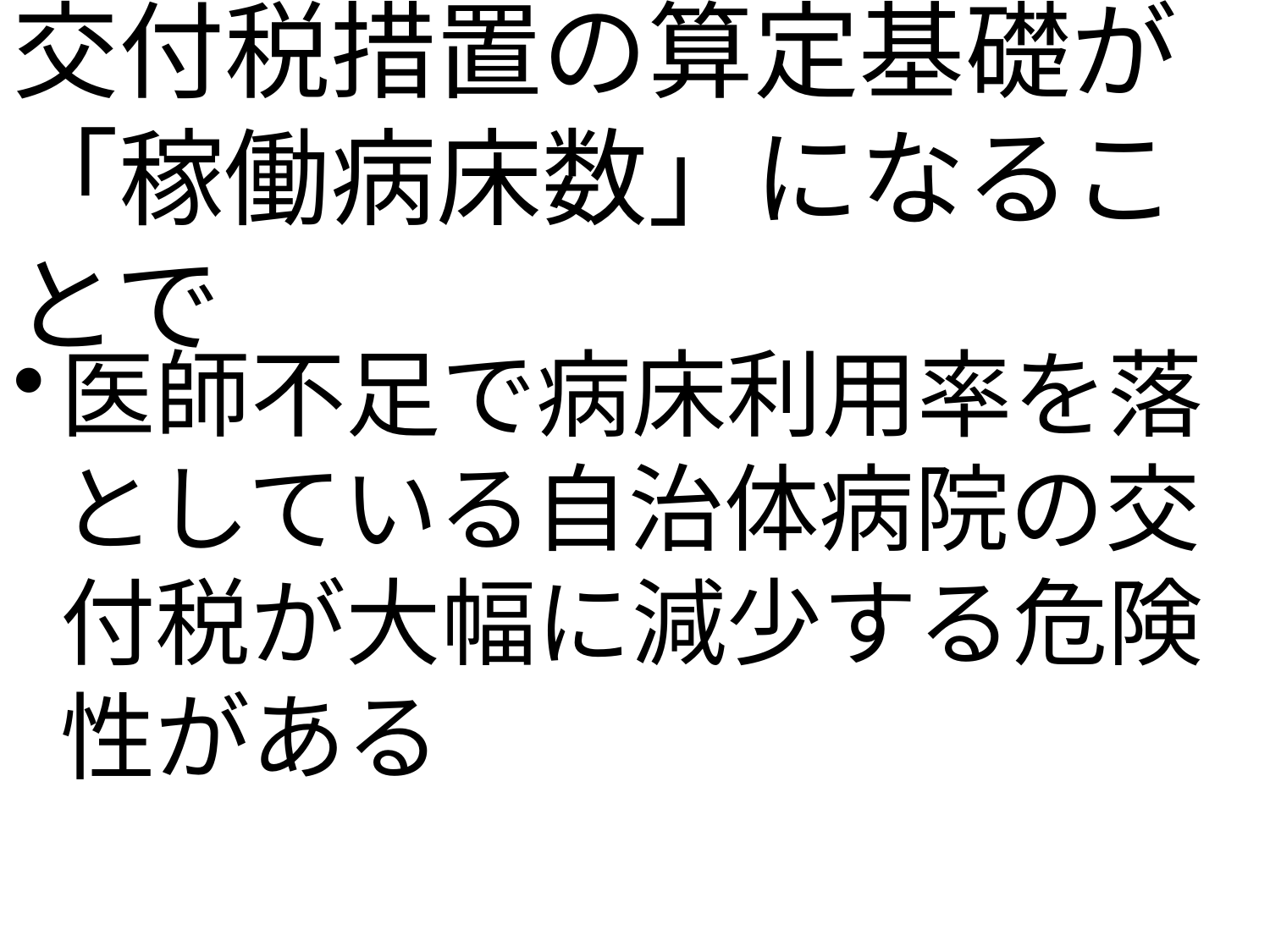

# 交付税措置の算定基礎が 「稼働病床数」になることで
医師不足で病床利用率を落としている自治体病院の交付税が大幅に減少する危険性がある